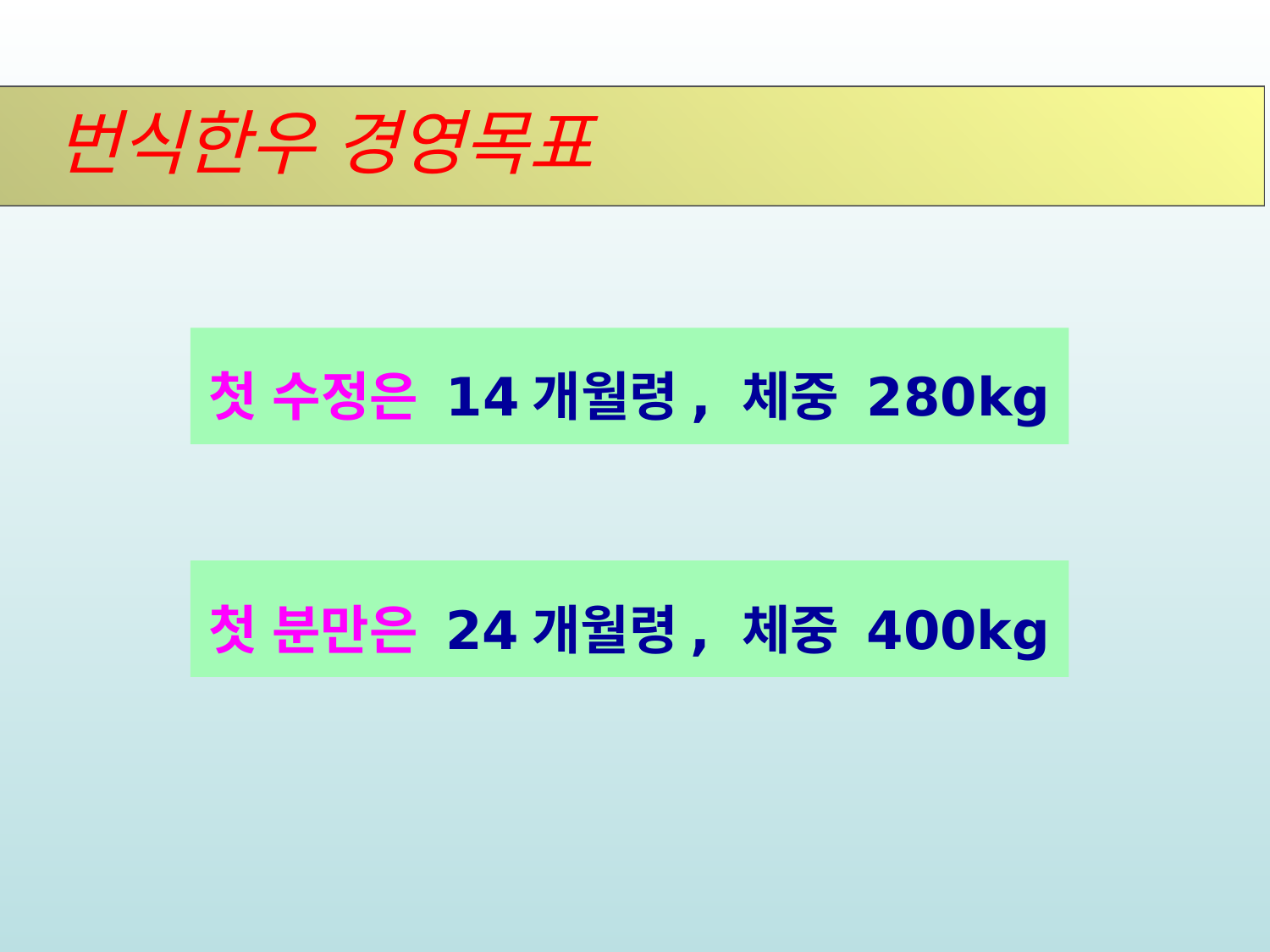

번식한우 경영목표
 첫 수정은 14개월령, 체중 280kg

첫 분만은 24개월령, 체중 400kg